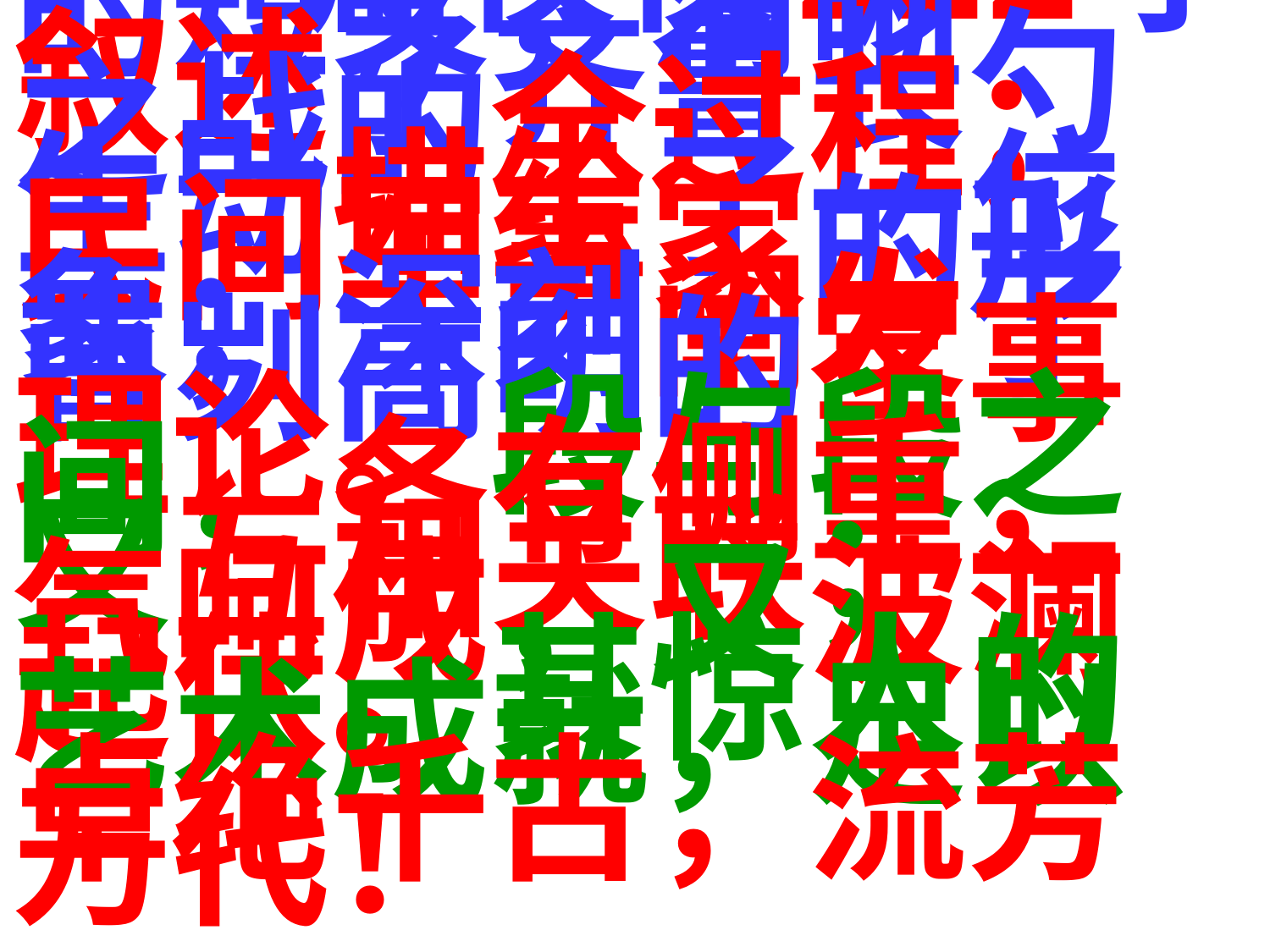

一篇仅仅222字的短文，清晰
叙述了齐鲁长勺之战的全过程；
生动描绘了一位民间军事家的形
象；深刻阐发了曹刿高明的军事
理论。段与段之间，各有侧重，
又互相关联；一气呵成，又波澜
起伏。其惊人的艺术成就，足以
卓绝千古，流芳万代！